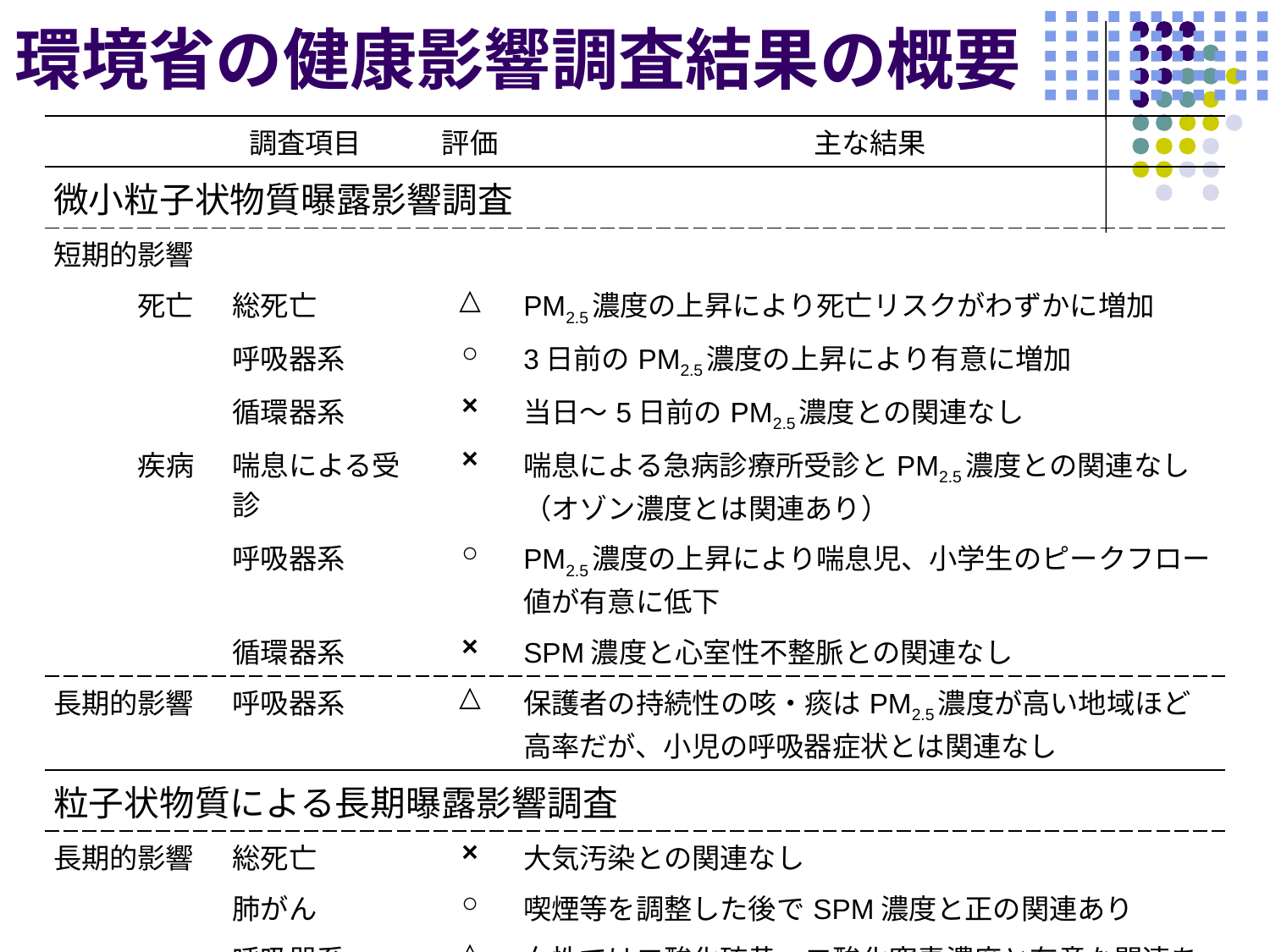

# 環境省の健康影響調査結果の概要
| 調査項目 |  | 評価 | 主な結果 |
| --- | --- | --- | --- |
| 微小粒子状物質曝露影響調査 |  |  |  |
| 短期的影響 |  |  |  |
| 死亡 | 総死亡 | △ | PM2.5濃度の上昇により死亡リスクがわずかに増加 |
|  | 呼吸器系 | ○ | 3日前のPM2.5濃度の上昇により有意に増加 |
|  | 循環器系 | × | 当日～5日前のPM2.5濃度との関連なし |
| 疾病 | 喘息による受診 | × | 喘息による急病診療所受診とPM2.5濃度との関連なし （オゾン濃度とは関連あり） |
|  | 呼吸器系 | ○ | PM2.5濃度の上昇により喘息児、小学生のピークフロー値が有意に低下 |
|  | 循環器系 | × | SPM濃度と心室性不整脈との関連なし |
| 長期的影響 | 呼吸器系 | △ | 保護者の持続性の咳・痰はPM2.5濃度が高い地域ほど高率だが、小児の呼吸器症状とは関連なし |
| 粒子状物質による長期曝露影響調査 |  |  |  |
| 長期的影響 | 総死亡 | × | 大気汚染との関連なし |
|  | 肺がん | ○ | 喫煙等を調整した後でSPM濃度と正の関連あり |
|  | 呼吸器系 | △ | 女性では二酸化硫黄、二酸化窒素濃度と有意な関連あり （SPM濃度との関連は有意ではない） |
|  | 循環器系 | × | SPM濃度と負の関連あり（血圧などのリスク因子未調整） |